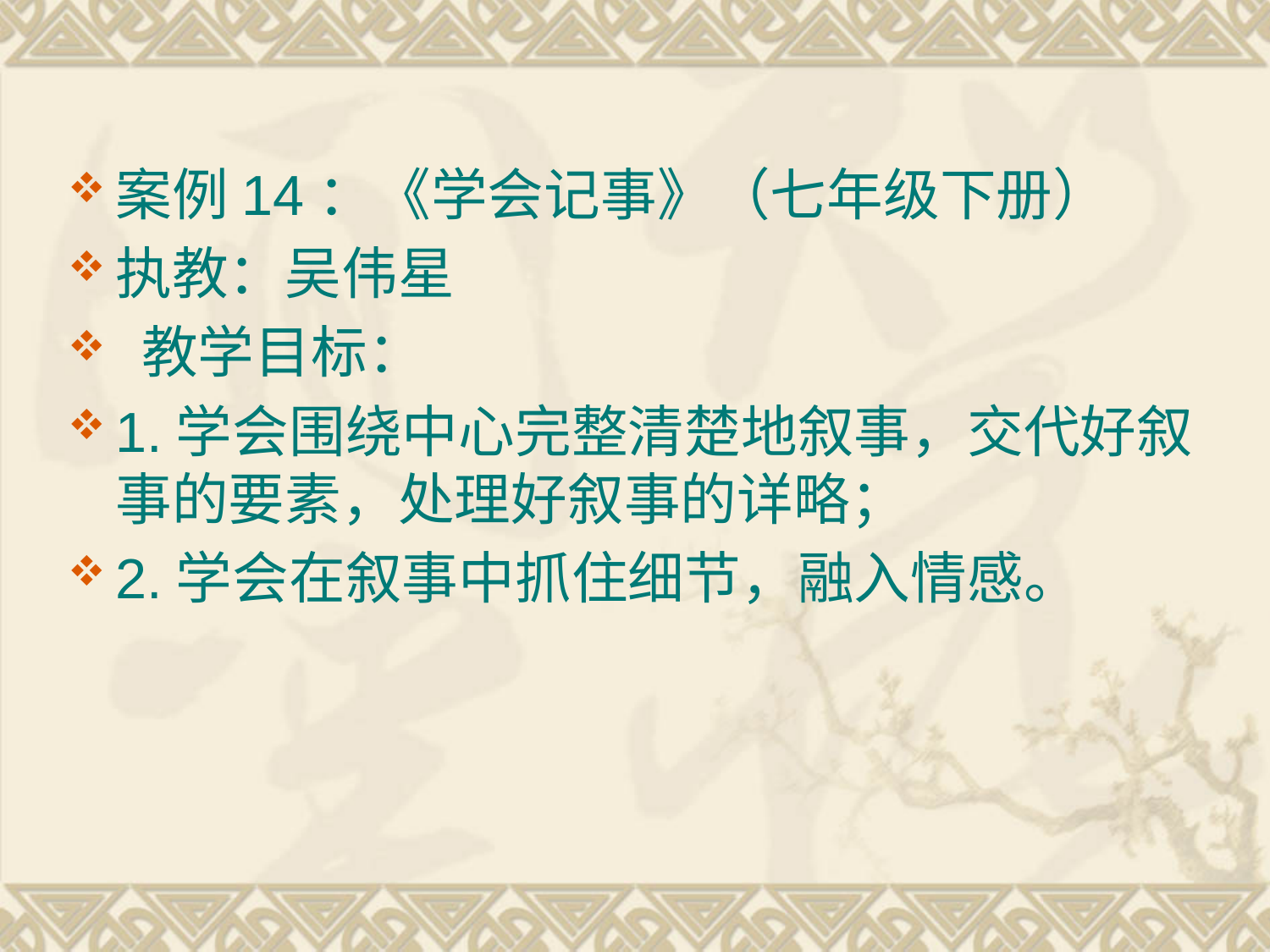

案例14：《学会记事》（七年级下册）
执教：吴伟星
 教学目标：
1.学会围绕中心完整清楚地叙事，交代好叙事的要素，处理好叙事的详略；
2.学会在叙事中抓住细节，融入情感。